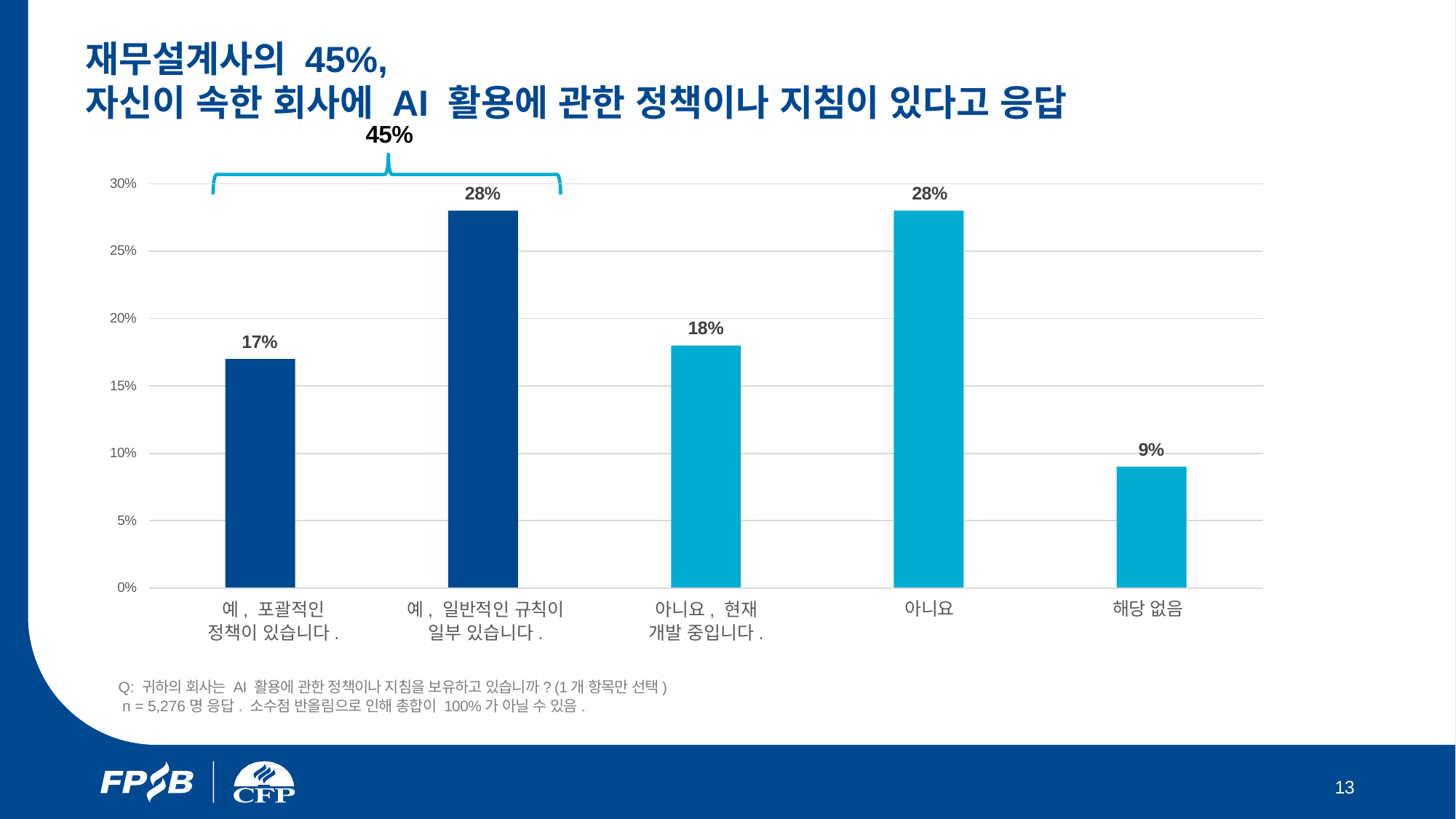

# 재무설계사의 45%, 자신이 속한 회사에 AI 활용에 관한 정책이나 지침이 있다고 응답
45%

30%
28%	28%

25%
20%
18%
17%
15%
9%
10%
5%
0%
예, 포괄적인
정책이 있습니다.
예, 일반적인 규칙이
일부 있습니다.
아니요, 현재
개발 중입니다.
아니요
해당 없음
Q: 귀하의 회사는 AI 활용에 관한 정책이나 지침을 보유하고 있습니까? (1개 항목만 선택)
 n = 5,276명 응답. 소수점 반올림으로 인해 총합이 100%가 아닐 수 있음.
13